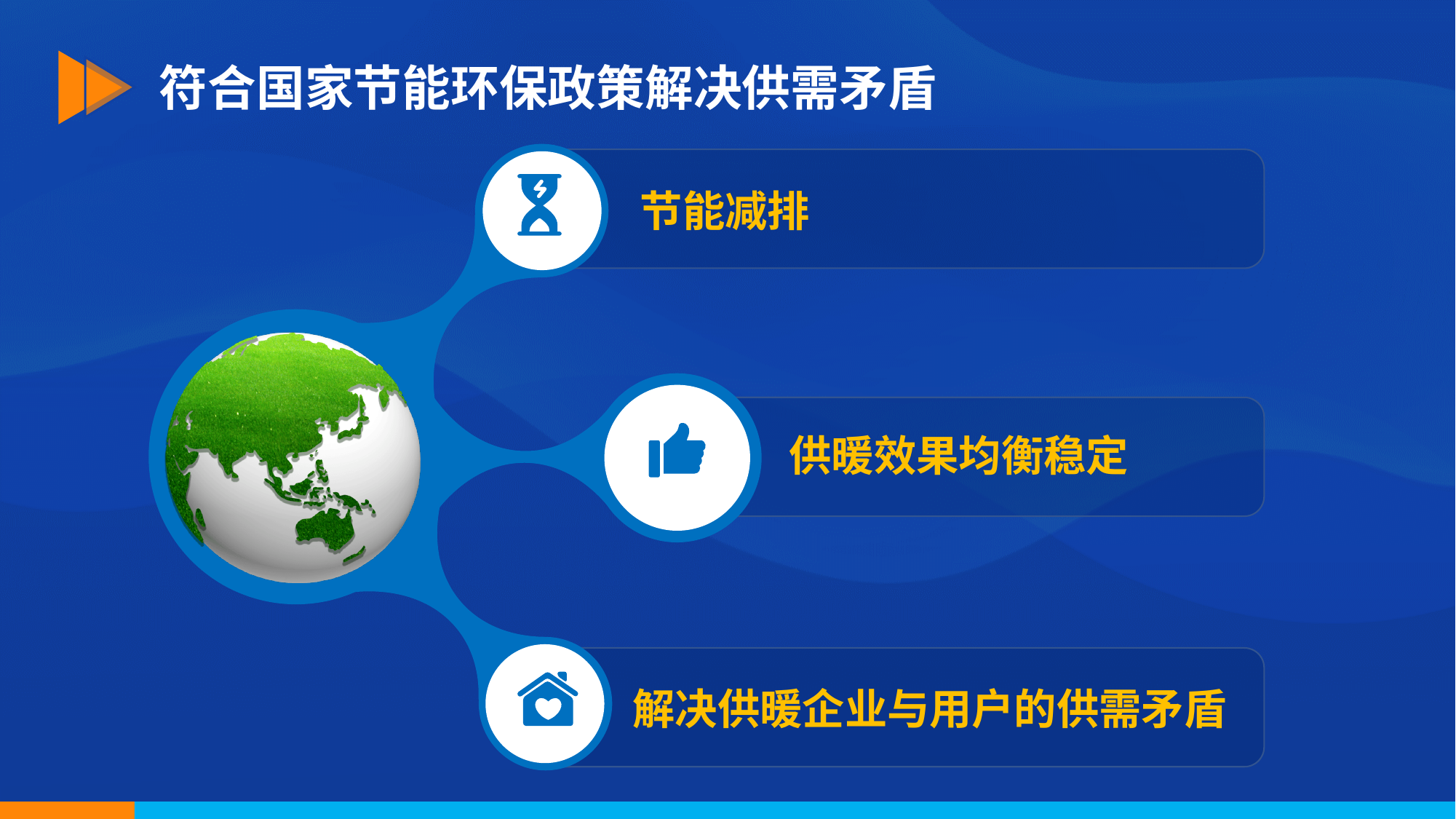

符合国家节能环保政策解决供需矛盾

节能减排

供暖效果均衡稳定

解决供暖企业与用户的供需矛盾